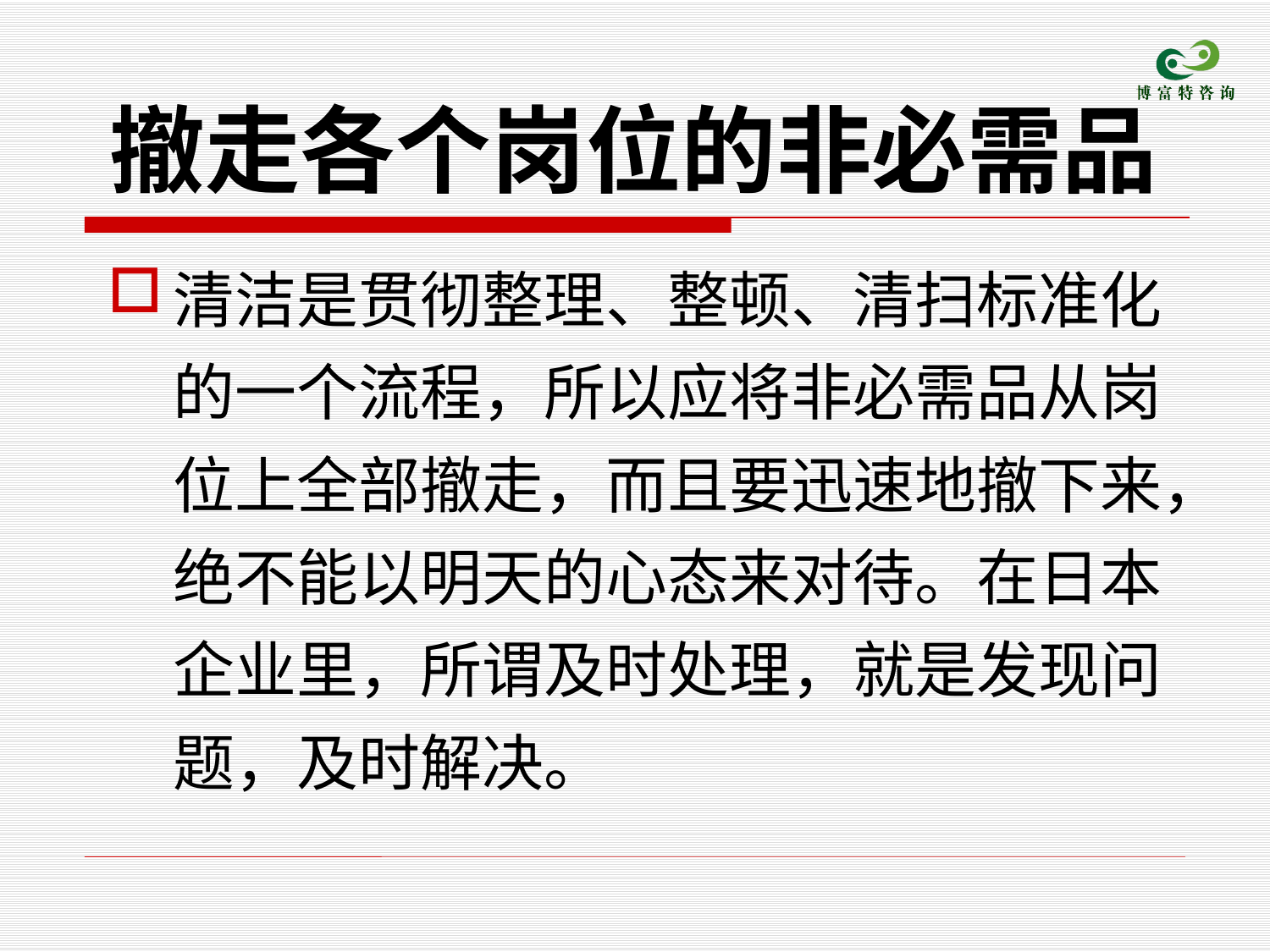

撤走各个岗位的非必需品
清洁是贯彻整理、整顿、清扫标准化的一个流程，所以应将非必需品从岗位上全部撤走，而且要迅速地撤下来，绝不能以明天的心态来对待。在日本企业里，所谓及时处理，就是发现问题，及时解决。
227